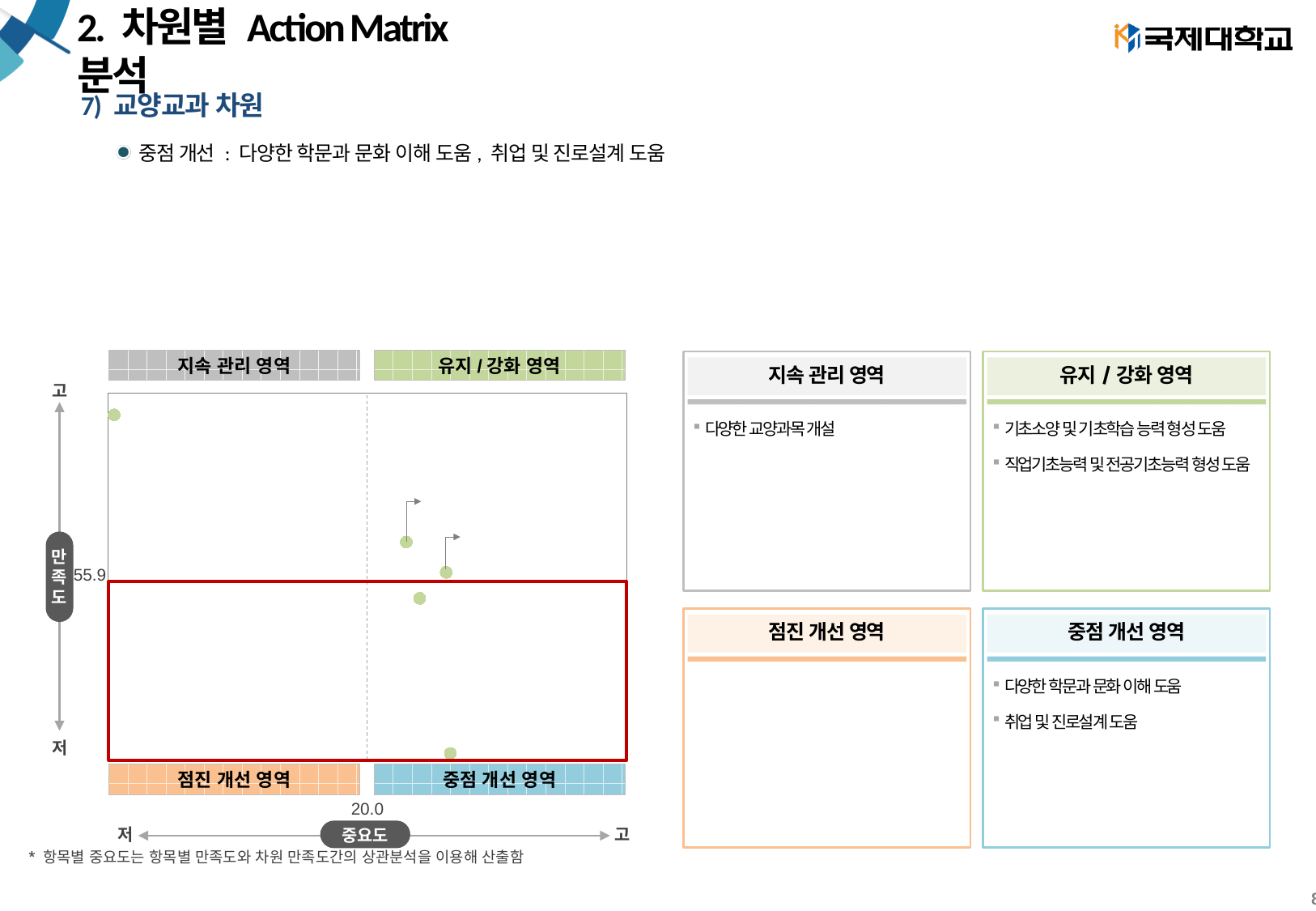

# 2. 차원별 Action Matrix 분석
7) 교양교과 차원
중점 개선 : 다양한 학문과 문화 이해 도움, 취업 및 진로설계 도움

### Chart

| Category | Y축 |
|---|---|
지속 관리 영역
유지/강화 영역

지속 관리 영역

유지/강화 영역

고
만
족
도
저
다양한 교양과목 개설
기초소양 및 기초학습 능력 형성 도움
직업기초능력 및 전공기초능력 형성 도움

55.9

점진 개선 영역

중점 개선 영역

다양한 학문과 문화 이해 도움
취업 및 진로설계 도움
점진 개선 영역
중점 개선 영역
20.0
중요도
저
고
* 항목별 중요도는 항목별 만족도와 차원 만족도간의 상관분석을 이용해 산출함